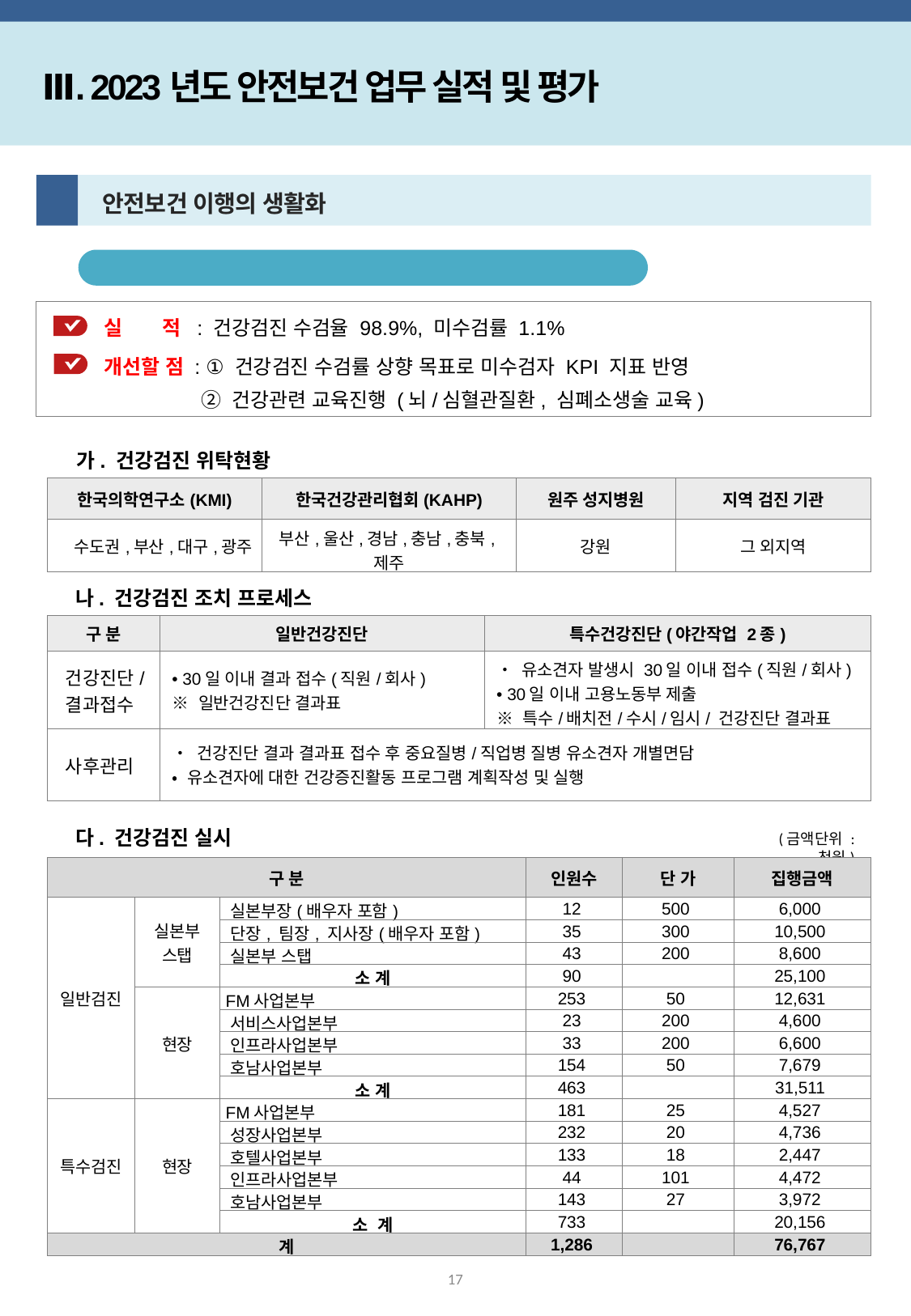

Ⅲ. 2023년도 안전보건 업무 실적 및 평가
3
 안전보건 이행의 생활화
직원건강 증진을 위한 건강검진 실시
         실       적  : 건강검진 수검율 98.9%, 미수검률 1.1%
         개선할 점 : ① 건강검진 수검률 상향 목표로 미수검자 KPI 지표 반영
                           ② 건강관련 교육진행 (뇌/심혈관질환, 심폐소생술 교육)

  가. 건강검진 위탁현황
| 한국의학연구소(KMI) | 한국건강관리협회(KAHP) | 원주 성지병원 | 지역 검진 기관 |
| --- | --- | --- | --- |
| 수도권,부산,대구,광주 | 부산,울산,경남,충남,충북,제주 | 강원 | 그 외지역 |
  나. 건강검진 조치 프로세스
| 구 분 | 일반건강진단 | 특수건강진단(야간작업 2종) |
| --- | --- | --- |
| 건강진단/ 결과접수 | • 30일 이내 결과 접수(직원/회사) ※ 일반건강진단 결과표 | • 유소견자 발생시 30일 이내 접수(직원/회사) • 30일 이내 고용노동부 제출 ※ 특수/배치전/수시/임시/ 건강진단 결과표 |
| 사후관리 | • 건강진단 결과 결과표 접수 후 중요질병/직업병 질병 유소견자 개별면담 • 유소견자에 대한 건강증진활동 프로그램 계획작성 및 실행 |  |
  다. 건강검진 실시
(금액단위 : 천원)
| 구 분 |  |  | 인원수 | 단 가 | 집행금액 |
| --- | --- | --- | --- | --- | --- |
| 일반검진 | 실본부 스탭 | 실본부장(배우자 포함) | 12 | 500 | 6,000 |
|  |  | 단장, 팀장, 지사장(배우자 포함) | 35 | 300 | 10,500 |
|  |  | 실본부 스탭 | 43 | 200 | 8,600 |
|  |  | 소 계 | 90 |  | 25,100 |
|  | 현장 | FM사업본부 | 253 | 50 | 12,631 |
|  |  | 서비스사업본부 | 23 | 200 | 4,600 |
|  |  | 인프라사업본부 | 33 | 200 | 6,600 |
|  |  | 호남사업본부 | 154 | 50 | 7,679 |
|  |  | 소 계 | 463 |  | 31,511 |
| 특수검진 | 현장 | FM사업본부 | 181 | 25 | 4,527 |
|  |  | 성장사업본부 | 232 | 20 | 4,736 |
|  |  | 호텔사업본부 | 133 | 18 | 2,447 |
|  |  | 인프라사업본부 | 44 | 101 | 4,472 |
|  |  | 호남사업본부 | 143 | 27 | 3,972 |
|  |  | 소 계 | 733 |  | 20,156 |
| 계 |  |  | 1,286 |  | 76,767 |
17